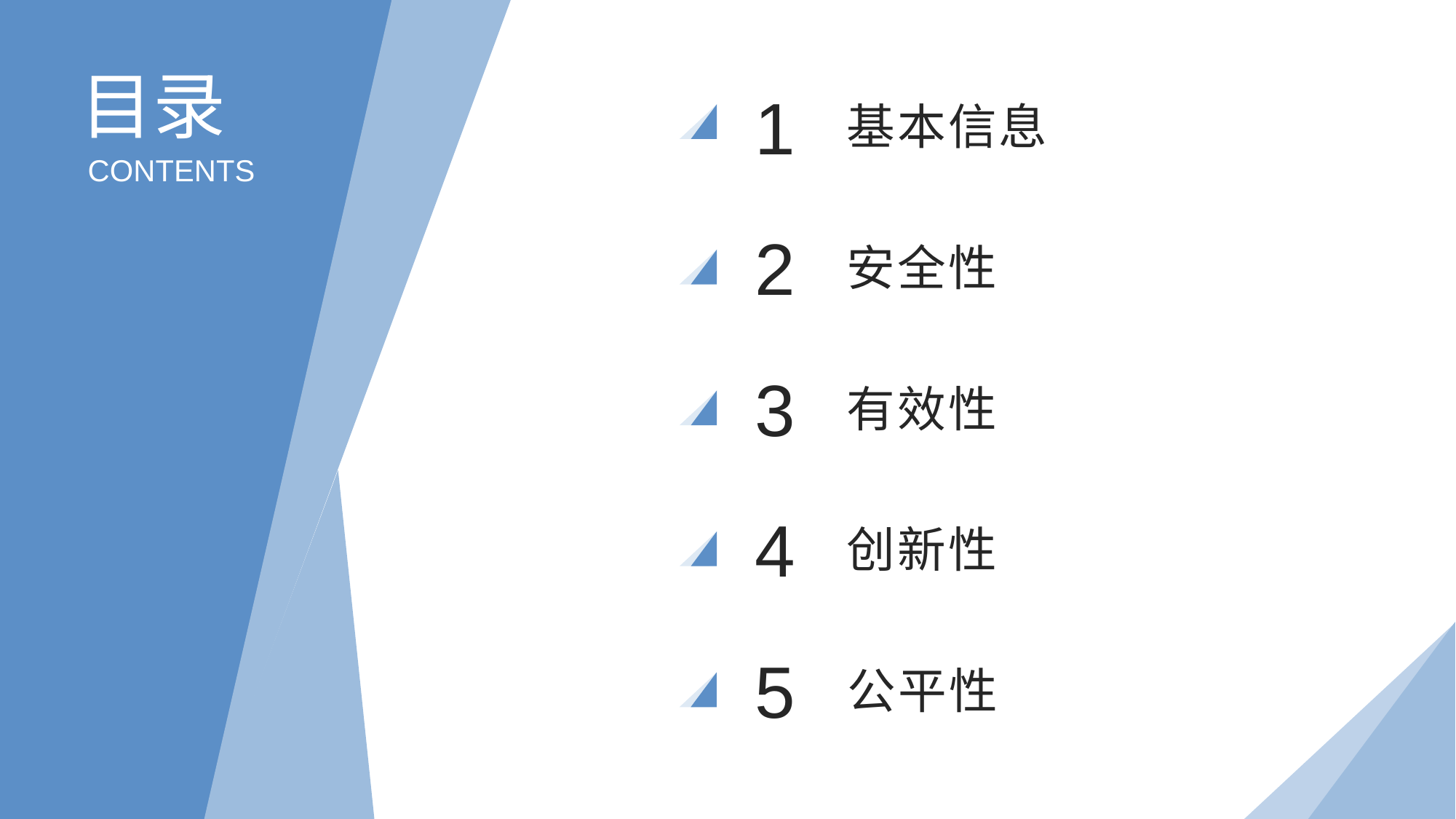

目录
基本信息
1

CONTENTS
安全性
2

有效性
3

创新性
4

公平性
5